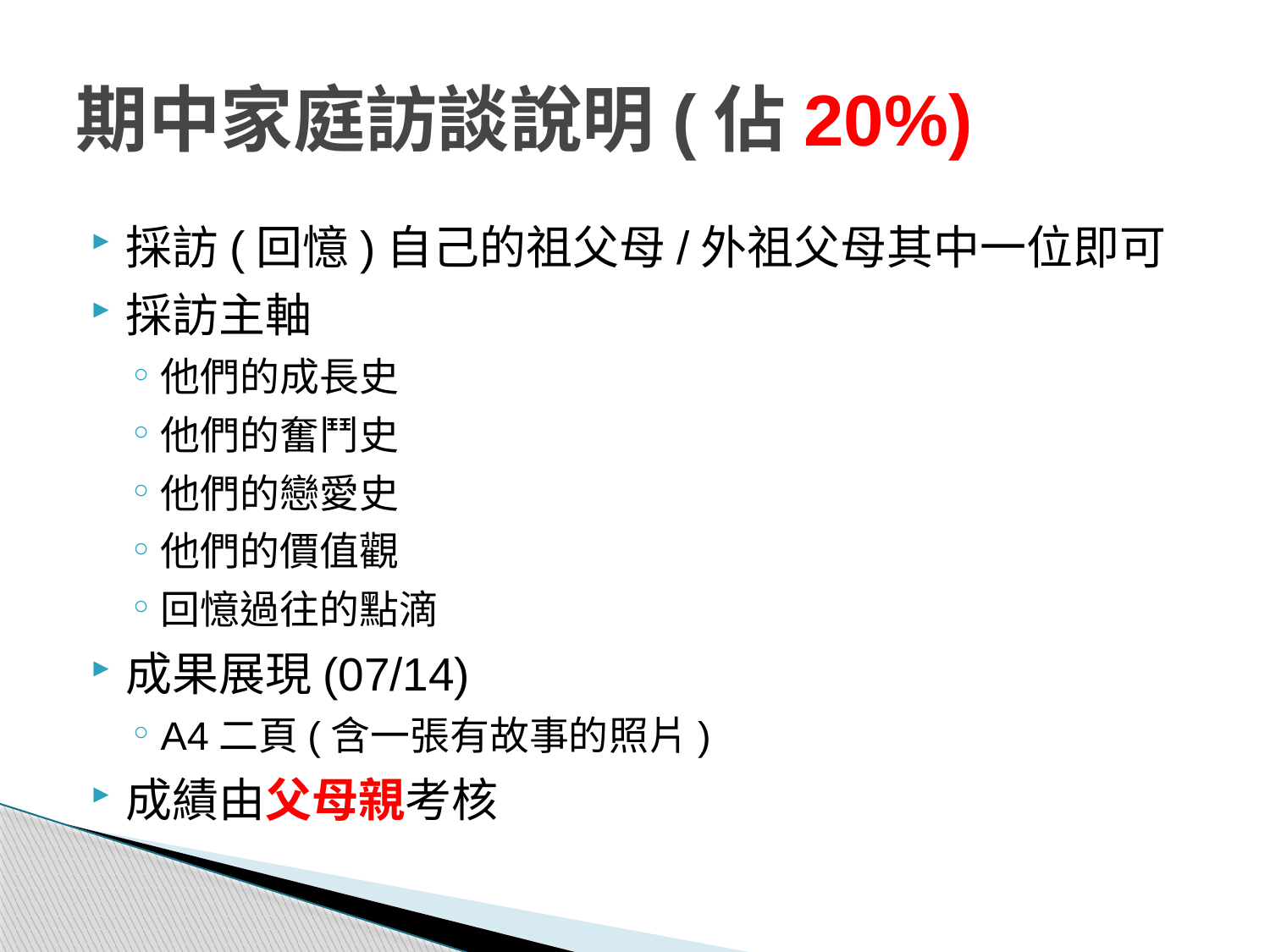

# 期中家庭訪談說明(佔20%)
採訪(回憶)自己的祖父母/外祖父母其中一位即可
採訪主軸
他們的成長史
他們的奮鬥史
他們的戀愛史
他們的價值觀
回憶過往的點滴
成果展現(07/14)
A4二頁(含一張有故事的照片)
成績由父母親考核